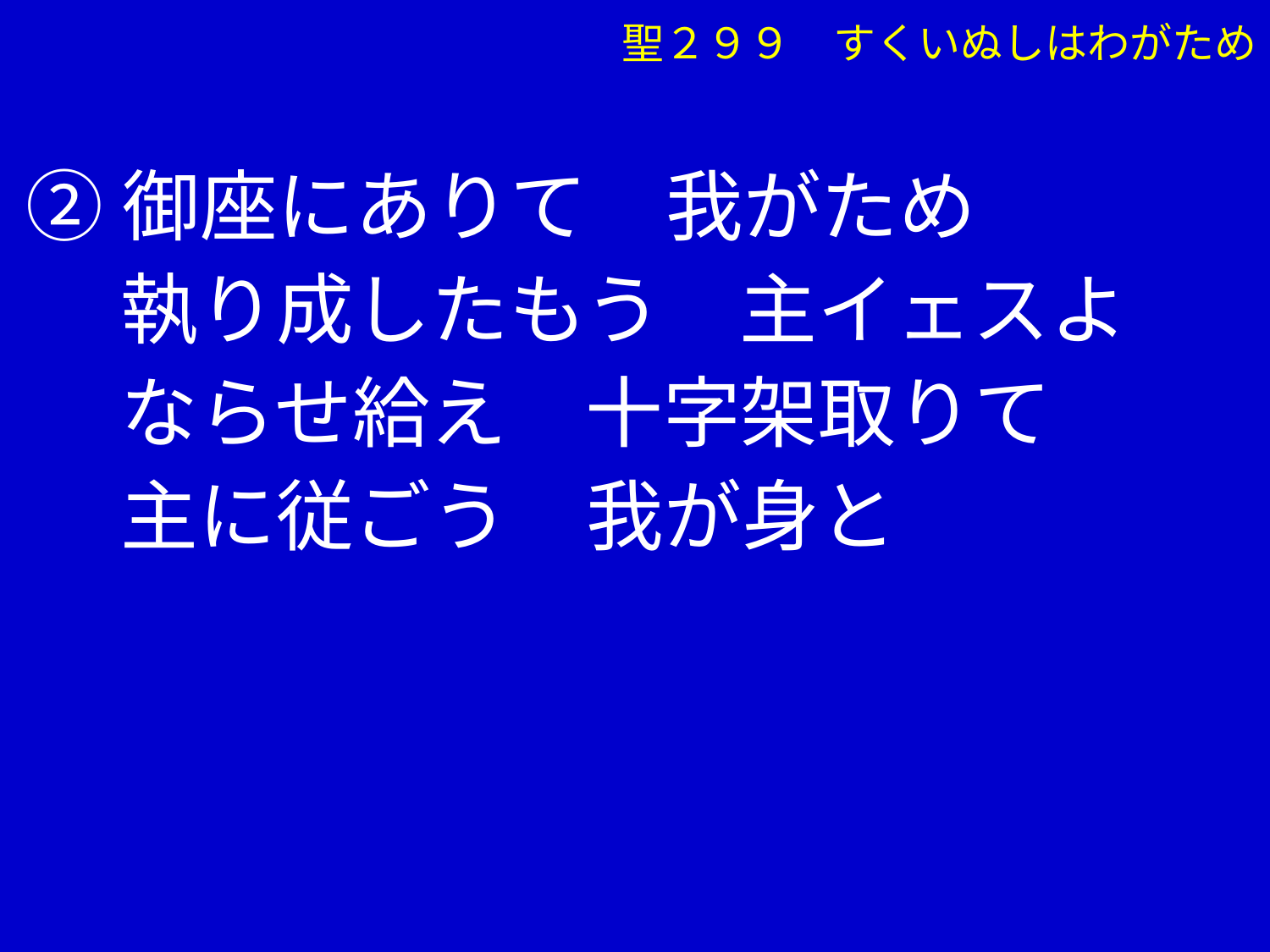

聖２９９　すくいぬしはわがため

②御座にありて　我がため
　 執り成したもう　主イェスよ
　 ならせ給え　十字架取りて
　 主に従ごう　我が身と